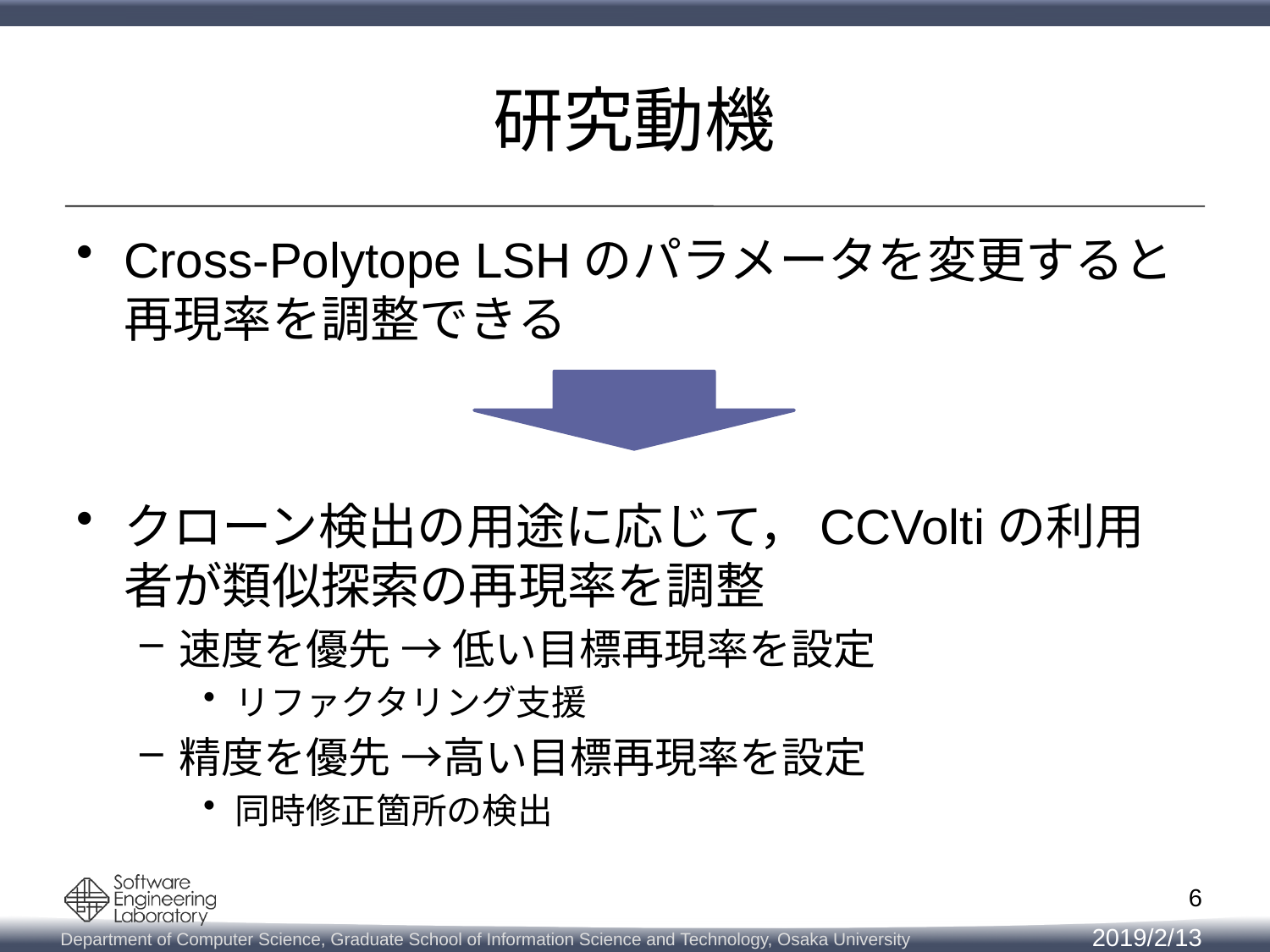

# 研究動機
Cross-Polytope LSHのパラメータを変更すると
再現率を調整できる

クローン検出の用途に応じて，CCVoltiの利用者が類似探索の再現率を調整
速度を優先 → 低い目標再現率を設定
リファクタリング支援
精度を優先 →高い目標再現率を設定
同時修正箇所の検出

6
2019/2/13